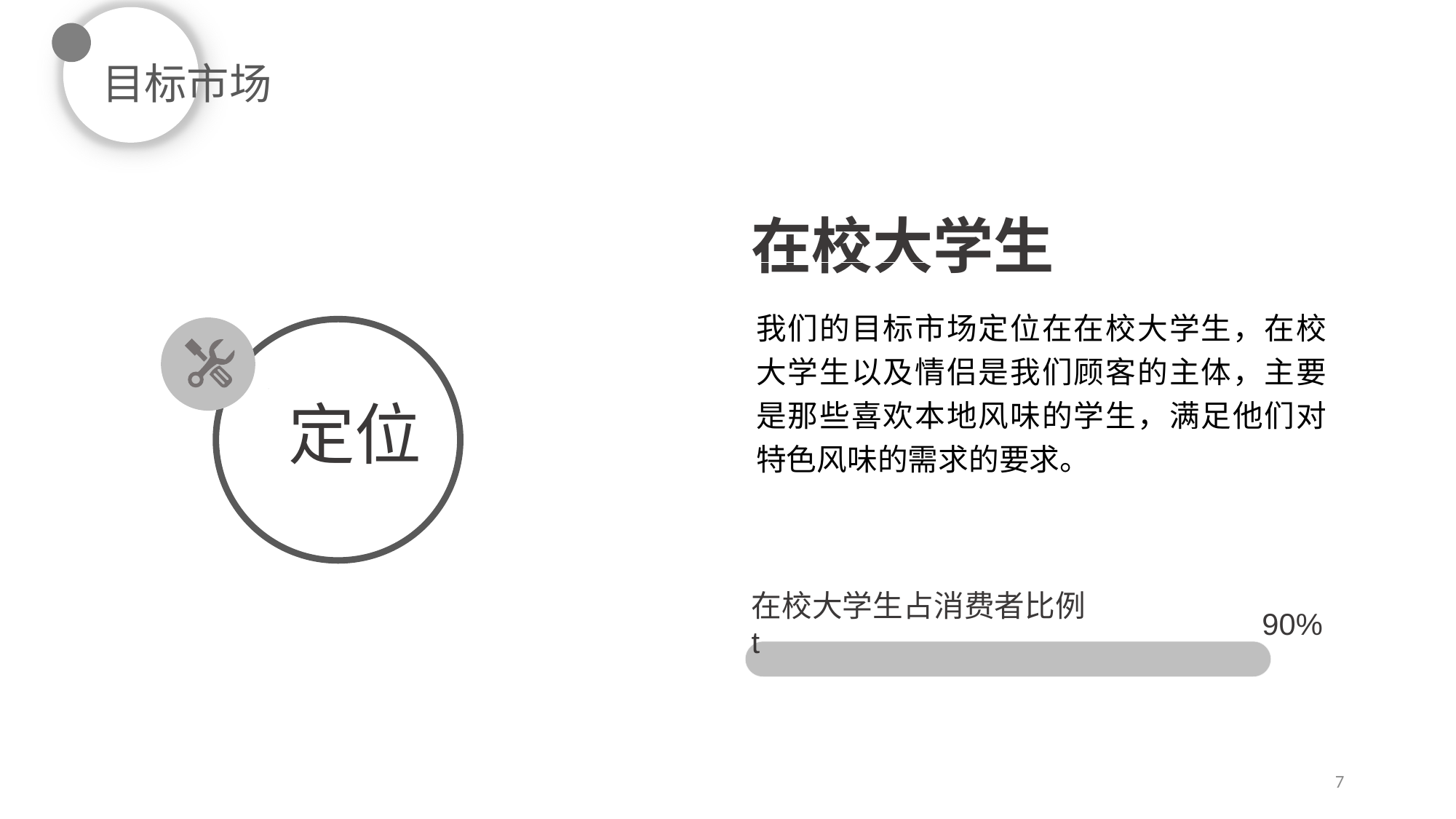

目标市场
在校大学生
我们的目标市场定位在在校大学生，在校大学生以及情侣是我们顾客的主体，主要是那些喜欢本地风味的学生，满足他们对特色风味的需求的要求。

定位

在校大学生占消费者比例t
90%

7